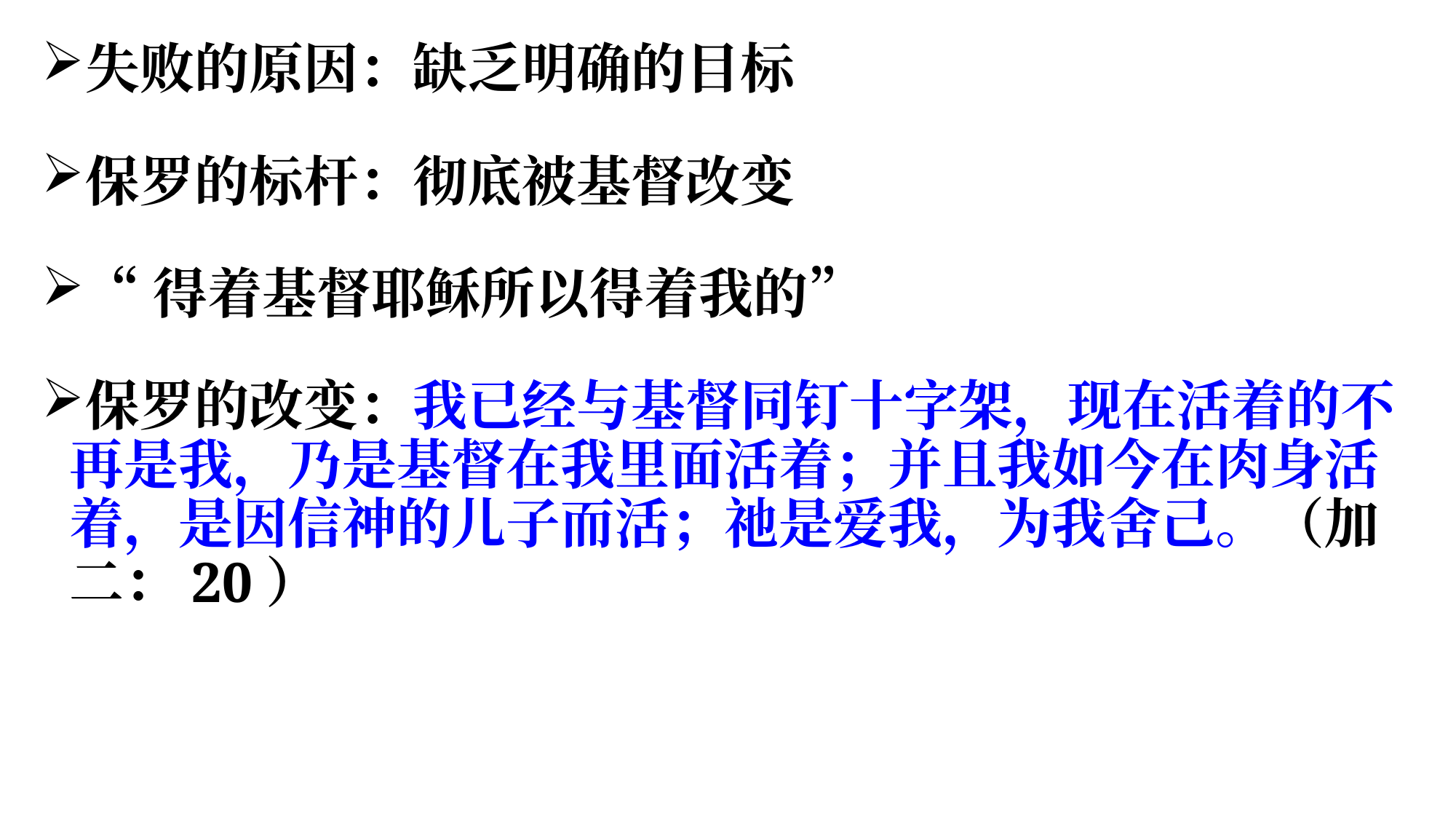

失败的原因：缺乏明确的目标

保罗的标杆：彻底被基督改变

“得着基督耶稣所以得着我的”

保罗的改变：我已经与基督同钉十字架，现在活着的不再是我，乃是基督在我里面活着；并且我如今在肉身活着，是因信神的儿子而活；祂是爱我，为我舍己。（加二：20）